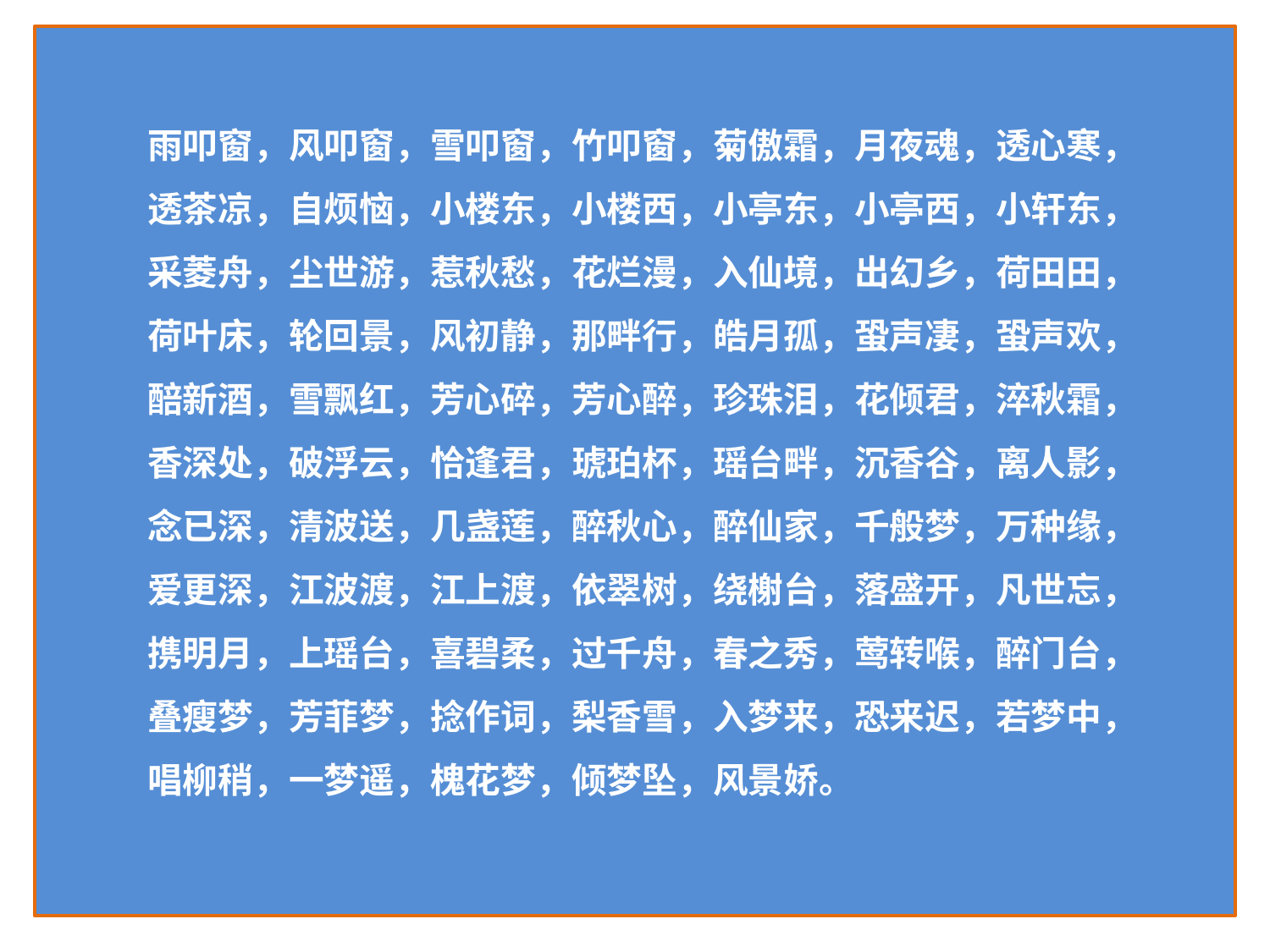

雨叩窗，风叩窗，雪叩窗，竹叩窗，菊傲霜，月夜魂，透心寒，透茶凉，自烦恼，小楼东，小楼西，小亭东，小亭西，小轩东，采菱舟，尘世游，惹秋愁，花烂漫，入仙境，出幻乡，荷田田，荷叶床，轮回景，风初静，那畔行，皓月孤，蛩声凄，蛩声欢，醅新酒，雪飘红，芳心碎，芳心醉，珍珠泪，花倾君，淬秋霜，香深处，破浮云，恰逢君，琥珀杯，瑶台畔，沉香谷，离人影，念已深，清波送，几盏莲，醉秋心，醉仙家，千般梦，万种缘，爱更深，江波渡，江上渡，依翠树，绕榭台，落盛开，凡世忘，携明月，上瑶台，喜碧柔，过千舟，春之秀，莺转喉，醉门台，叠瘦梦，芳菲梦，捻作词，梨香雪，入梦来，恐来迟，若梦中，唱柳稍，一梦遥，槐花梦，倾梦坠，风景娇。